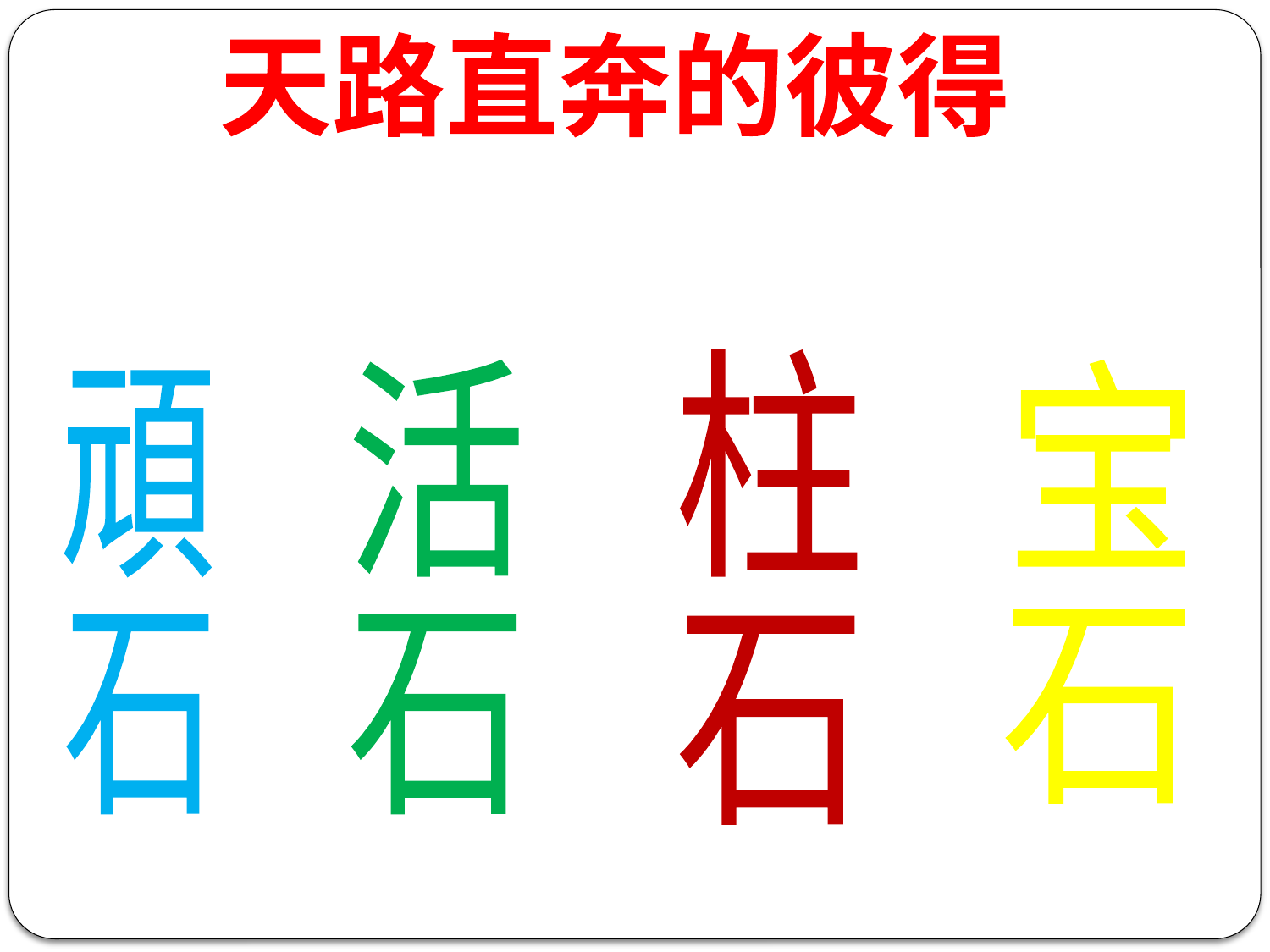

天路直奔的彼得
柱
石
活
石
宝
石
頑
石